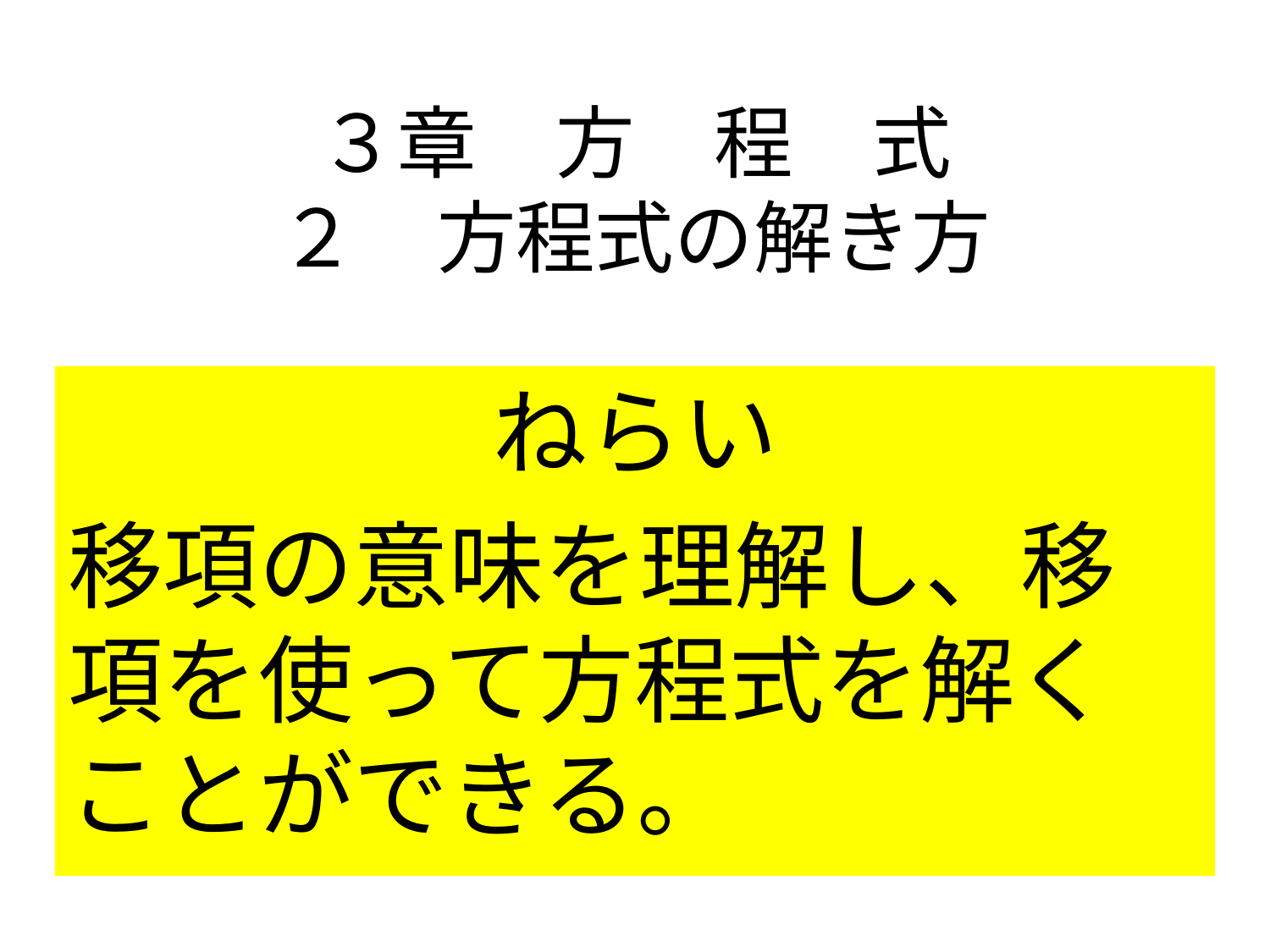

# ３章　方　程　式 ２　方程式の解き方
ねらい
移項の意味を理解し、移項を使って方程式を解くことができる。